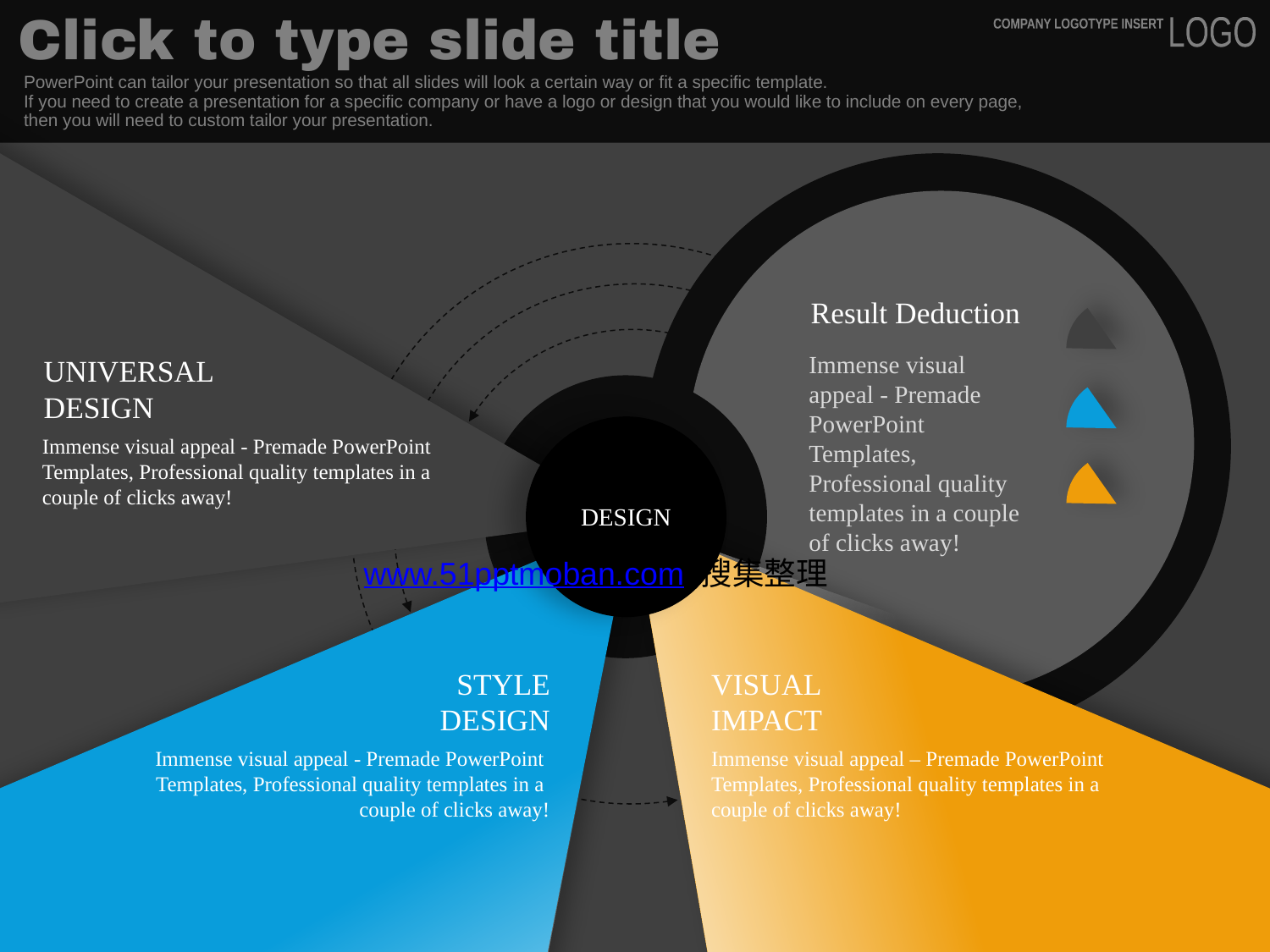

Click to type slide title
LOGO
COMPANY LOGOTYPE INSERT
PowerPoint can tailor your presentation so that all slides will look a certain way or fit a specific template.
If you need to create a presentation for a specific company or have a logo or design that you would like to include on every page,
then you will need to custom tailor your presentation.

Result Deduction

Immense visual appeal - Premade PowerPoint Templates, Professional quality templates in a couple of clicks away!
UNIVERSAL DESIGN

Immense visual appeal - Premade PowerPoint
Templates, Professional quality templates in a
couple of clicks away!

DESIGN
www.51pptmoban.com 搜集整理
STYLE
DESIGN
VISUAL
IMPACT
Immense visual appeal - Premade PowerPoint
Templates, Professional quality templates in a
couple of clicks away!
Immense visual appeal – Premade PowerPoint Templates, Professional quality templates in a couple of clicks away!